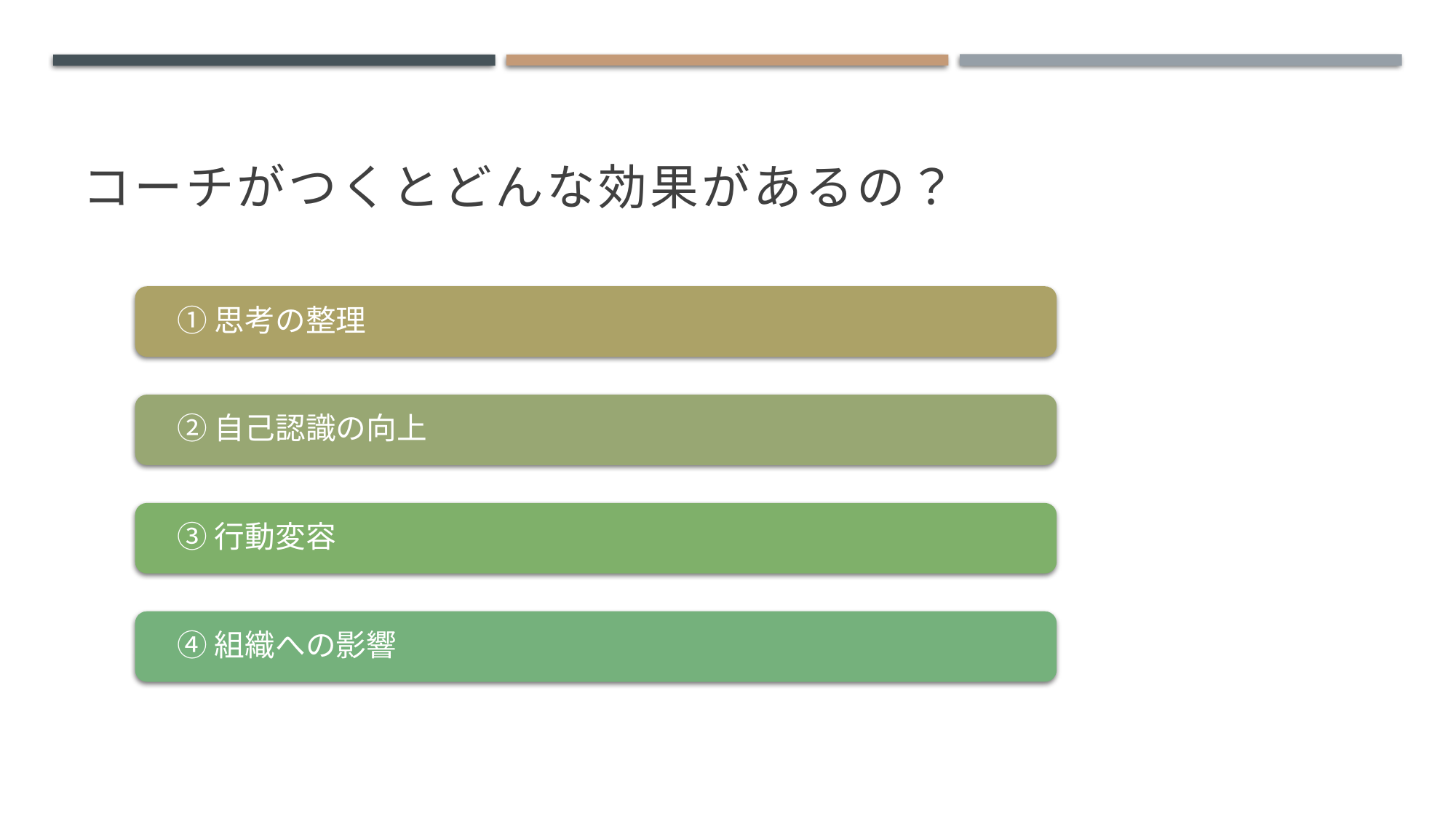

# コーチがつくとどんな効果があるの？
①思考の整理
②自己認識の向上
③行動変容
④組織への影響